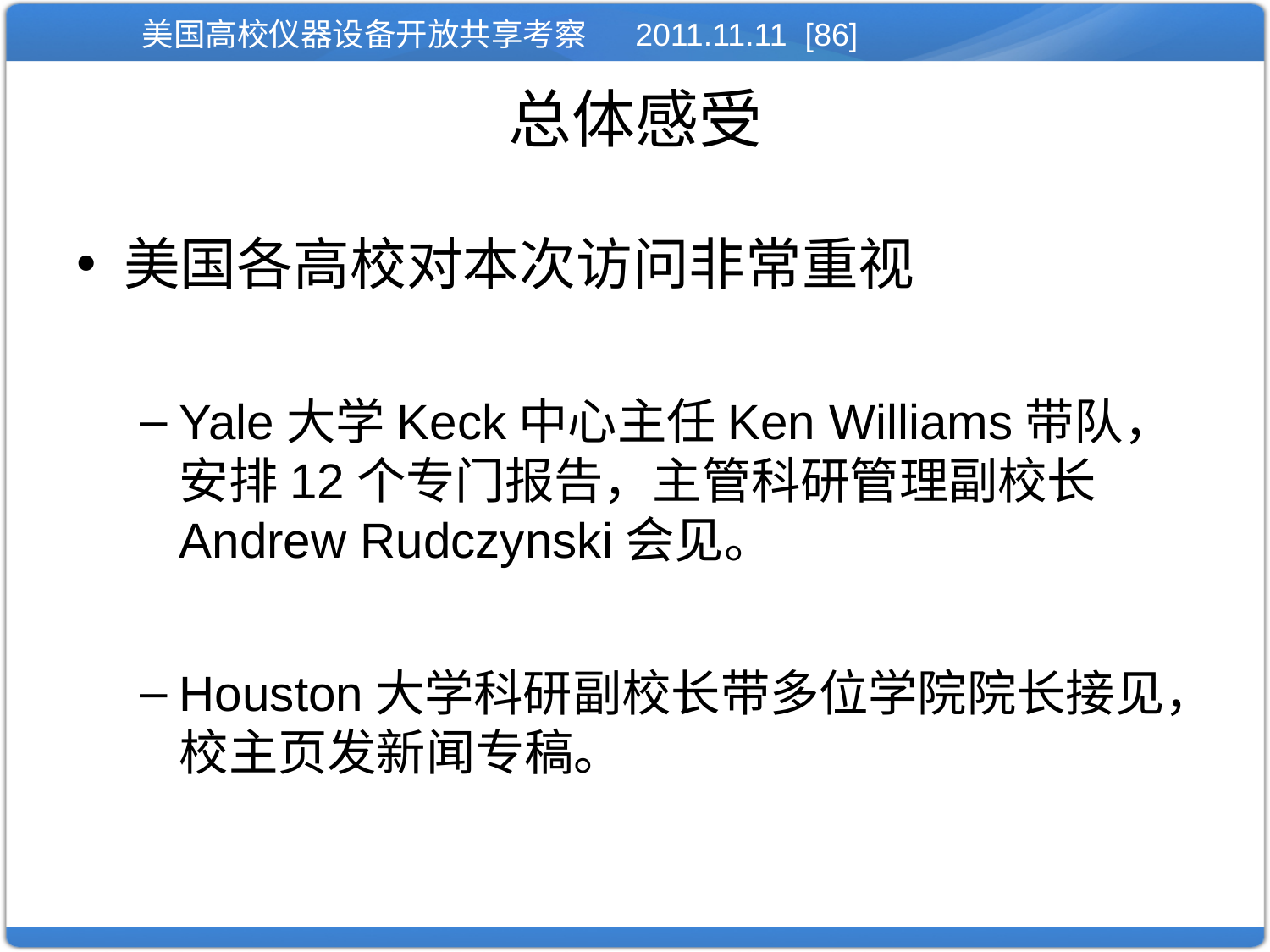

# 总体感受
美国各高校对本次访问非常重视

Yale大学Keck中心主任Ken Williams带队，安排12个专门报告，主管科研管理副校长Andrew Rudczynski会见。

Houston大学科研副校长带多位学院院长接见，校主页发新闻专稿。